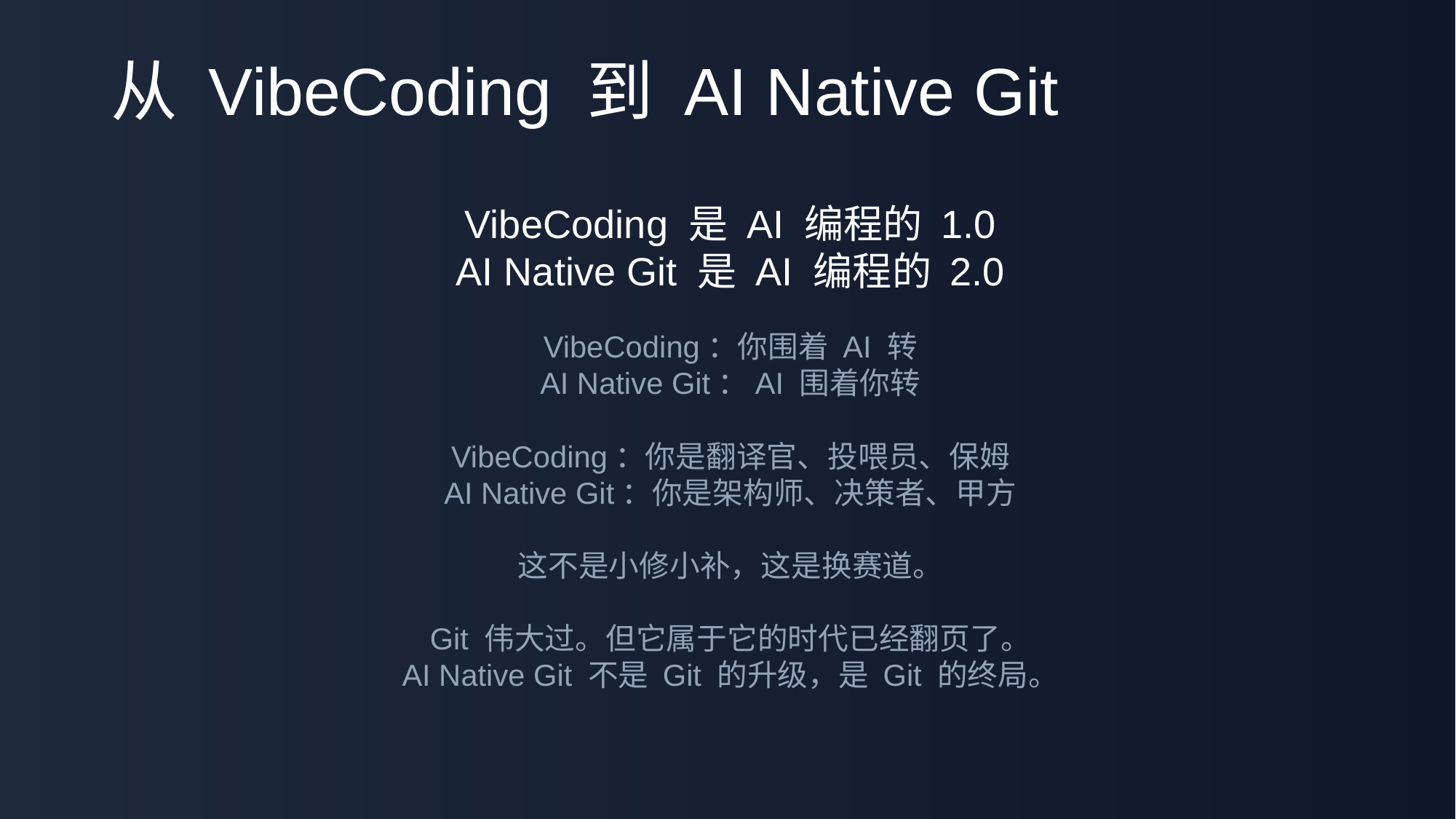

# 从 VibeCoding 到 AI Native Git
VibeCoding 是 AI 编程的 1.0
AI Native Git 是 AI 编程的 2.0
VibeCoding：你围着 AI 转
AI Native Git：AI 围着你转

VibeCoding：你是翻译官、投喂员、保姆
AI Native Git：你是架构师、决策者、甲方

这不是小修小补，这是换赛道。

Git 伟大过。但它属于它的时代已经翻页了。
AI Native Git 不是 Git 的升级，是 Git 的终局。